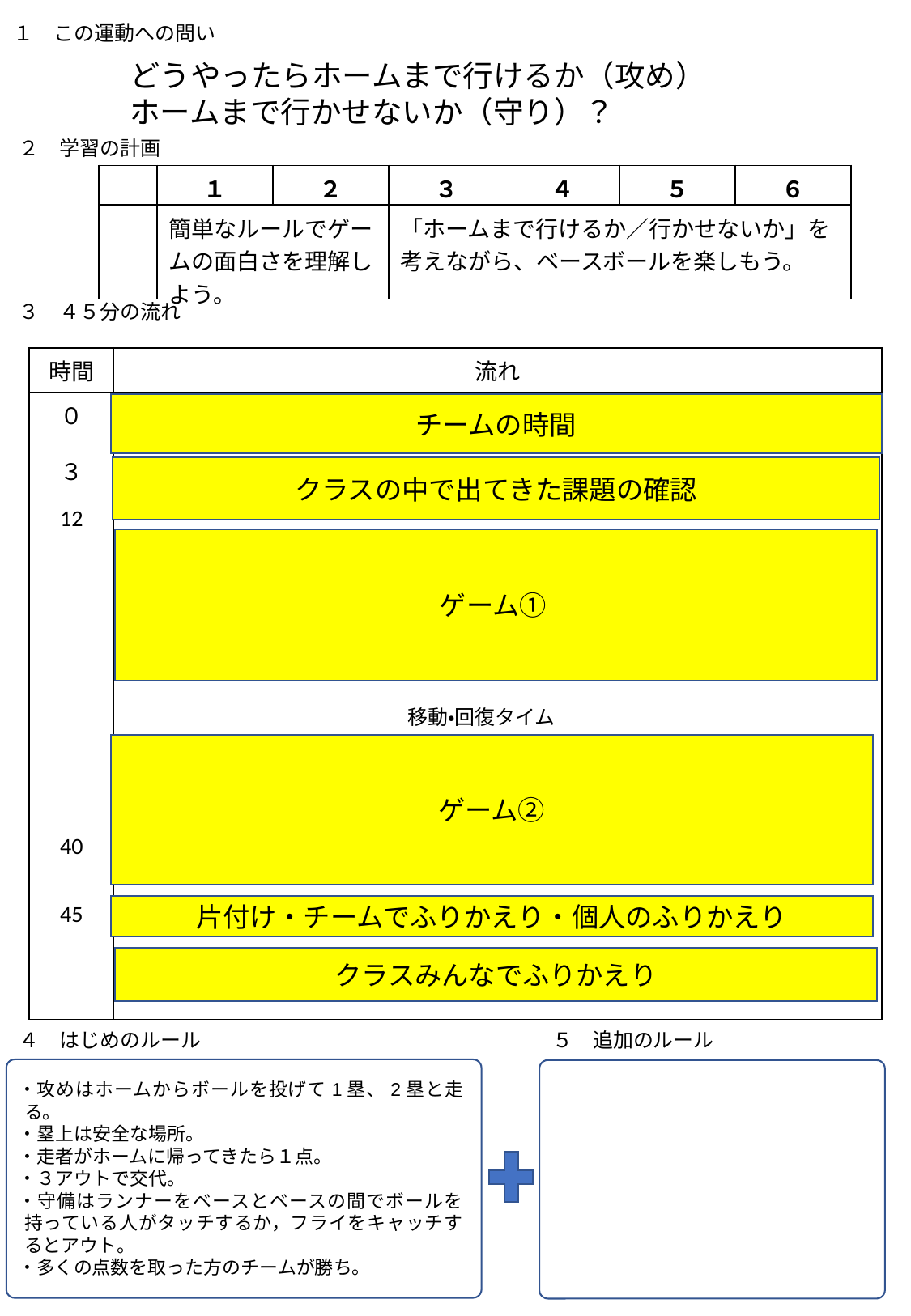

１　この運動への問い
どうやったらホームまで行けるか（攻め）
ホームまで行かせないか（守り）？
２　学習の計画
|  | １ | ２ | ３ | ４ | ５ | ６ |
| --- | --- | --- | --- | --- | --- | --- |
|  | 簡単なルールでゲームの面白さを理解しよう。 |  | 「ホームまで行けるか／行かせないか」を考えながら、ベースボールを楽しもう。 |  |  |  |
３　４５分の流れ
| 時間 | 流れ |
| --- | --- |
| ０ ３ 12 　　 40 45 |  |
チームの時間
クラスの中で出てきた課題の確認
ゲーム①
移動・回復タイム
ゲーム②
片付け・チームでふりかえり・個人のふりかえり
クラスみんなでふりかえり
４　はじめのルール
５　追加のルール

・攻めはホームからボールを投げて1塁、2塁と走る。
・塁上は安全な場所。
・走者がホームに帰ってきたら１点。
・３アウトで交代。
・守備はランナーをベースとベースの間でボールを持っている人がタッチするか，フライをキャッチするとアウト。
・多くの点数を取った方のチームが勝ち。